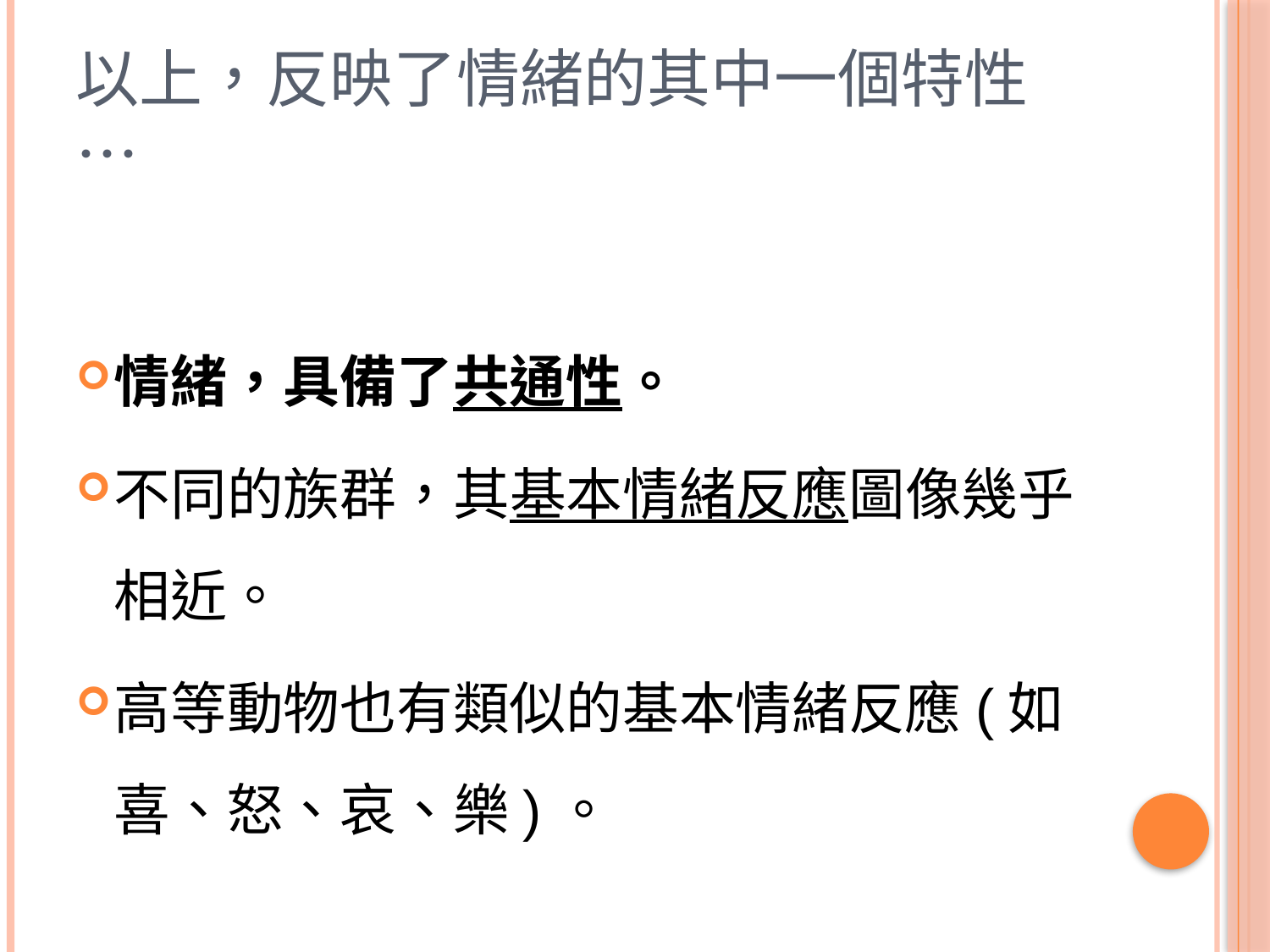

# 以上，反映了情緒的其中一個特性…
情緒，具備了共通性。
不同的族群，其基本情緒反應圖像幾乎相近。
高等動物也有類似的基本情緒反應(如 喜、怒、哀、樂)。